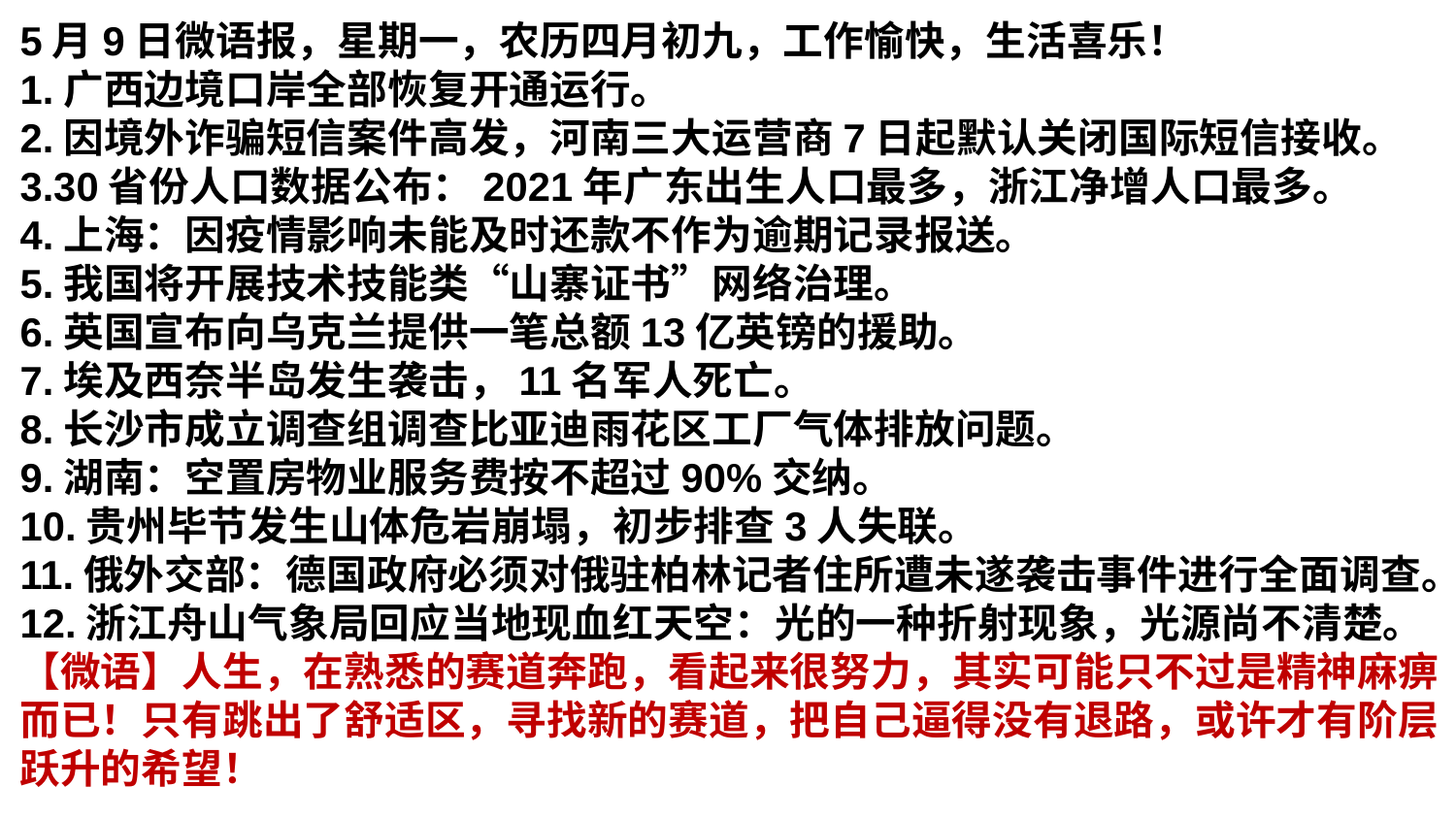

5月9日微语报，星期一，农历四月初九，工作愉快，生活喜乐！
1.广西边境口岸全部恢复开通运行。
2.因境外诈骗短信案件高发，河南三大运营商7日起默认关闭国际短信接收。
3.30省份人口数据公布：2021年广东出生人口最多，浙江净增人口最多。
4.上海：因疫情影响未能及时还款不作为逾期记录报送。
5.我国将开展技术技能类“山寨证书”网络治理。
6.英国宣布向乌克兰提供一笔总额13亿英镑的援助。
7.埃及西奈半岛发生袭击，11名军人死亡。
8.长沙市成立调查组调查比亚迪雨花区工厂气体排放问题。
9.湖南：空置房物业服务费按不超过90%交纳。
10.贵州毕节发生山体危岩崩塌，初步排查3人失联。
11.俄外交部：德国政府必须对俄驻柏林记者住所遭未遂袭击事件进行全面调查。
12.浙江舟山气象局回应当地现血红天空：光的一种折射现象，光源尚不清楚。
【微语】人生，在熟悉的赛道奔跑，看起来很努力，其实可能只不过是精神麻痹而已！只有跳出了舒适区，寻找新的赛道，把自己逼得没有退路，或许才有阶层跃升的希望！